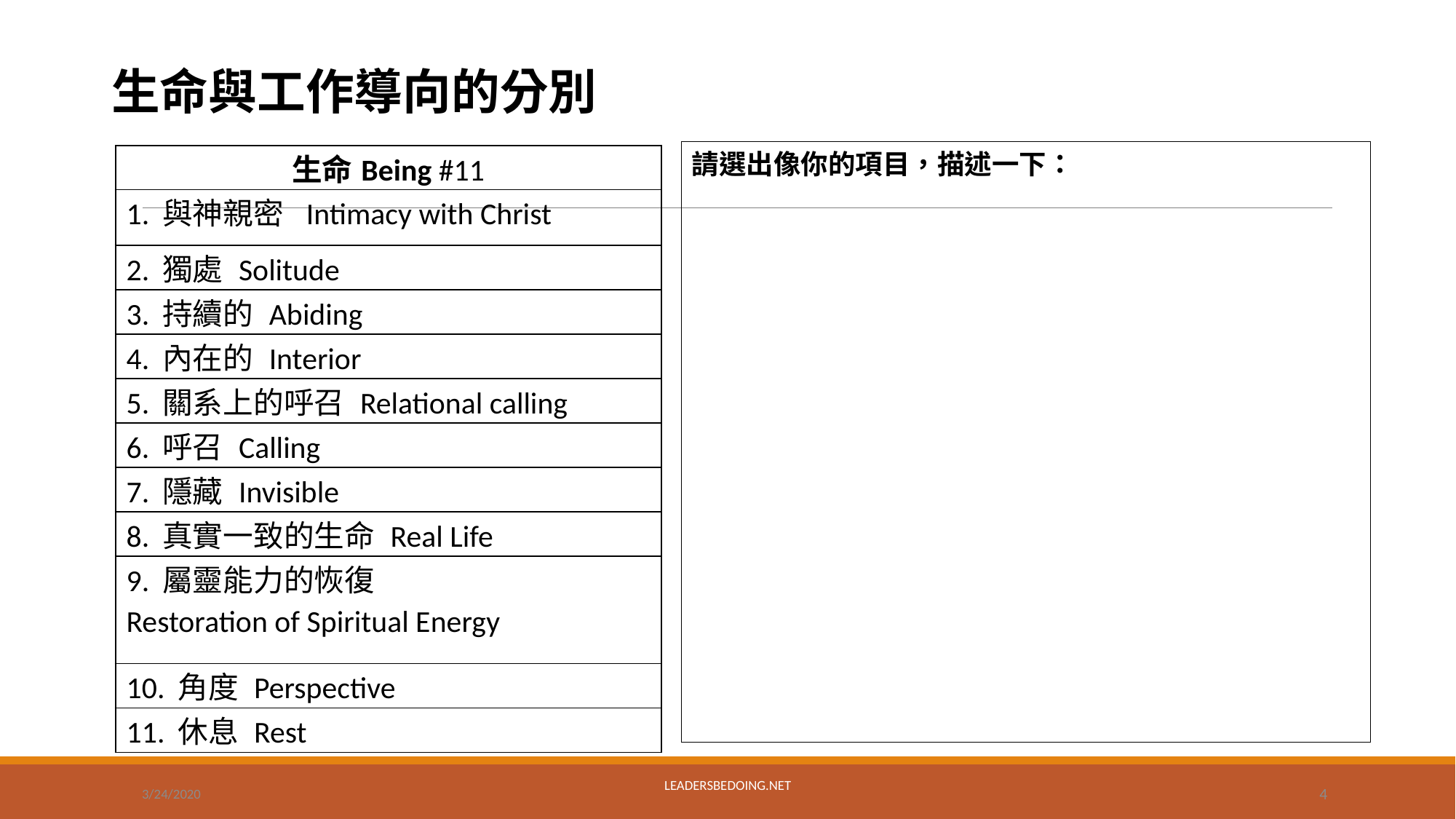

生命與工作導向的分別
請選出像你的項目，描述一下：

| 生命Being #11 |
| --- |
| 1. 與神親密 Intimacy with Christ |
| 2. 獨處 Solitude |
| 3. 持續的 Abiding |
| 4. 內在的 Interior |
| 5. 關系上的呼召 Relational calling |
| 6. 呼召 Calling |
| 7. 隱藏 Invisible |
| 8. 真實一致的生命 Real Life |
| 9. 屬靈能力的恢復 Restoration of Spiritual Energy |
| 10. 角度 Perspective |
| 11. 休息 Rest |
3/24/2020
Leadersbedoing.net

4